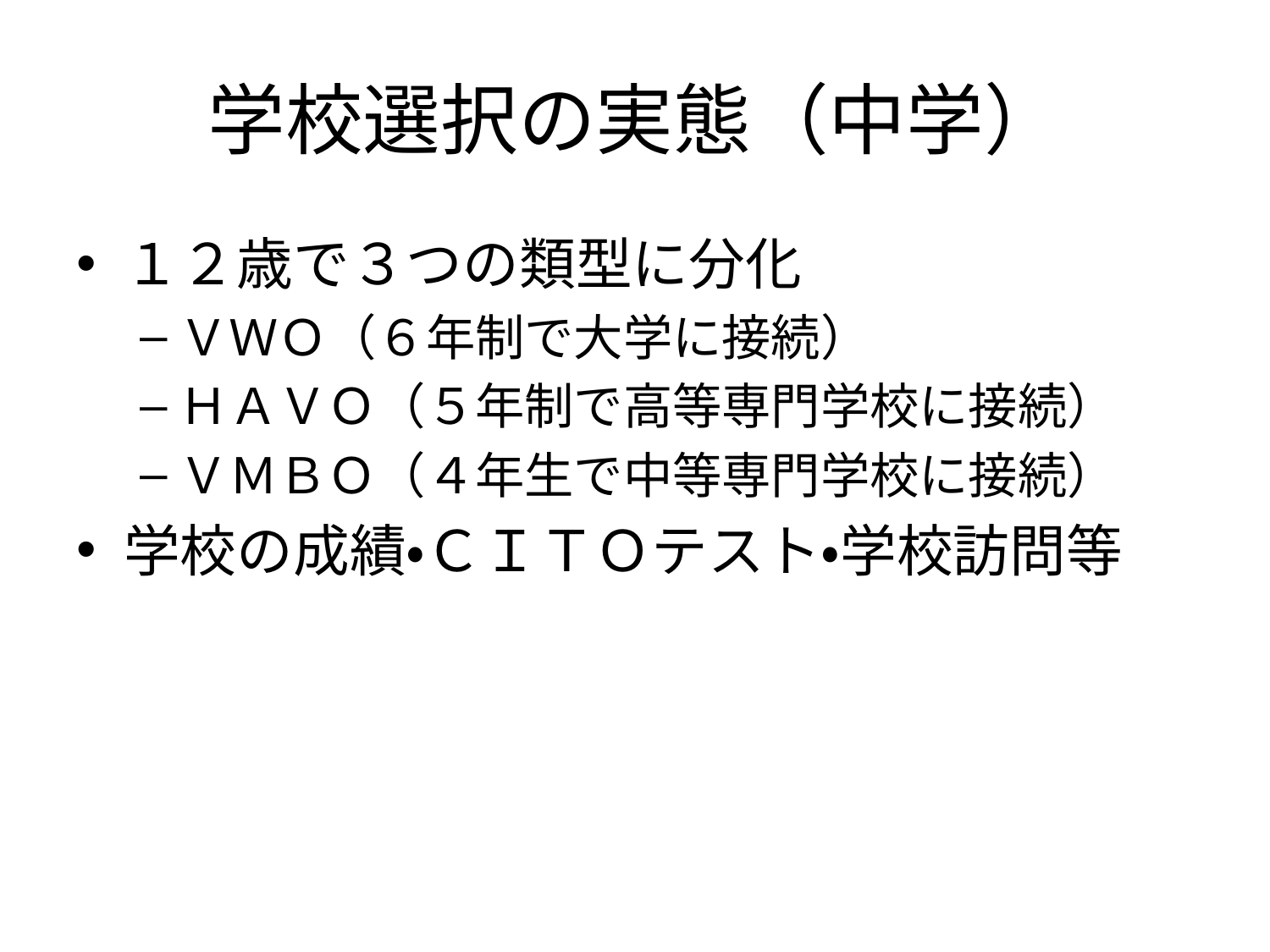

# 学校選択の実態（中学）
１２歳で３つの類型に分化
ＶＷＯ（６年制で大学に接続）
ＨＡＶＯ（５年制で高等専門学校に接続）
ＶＭＢＯ（４年生で中等専門学校に接続）
学校の成績・ＣＩＴＯテスト・学校訪問等